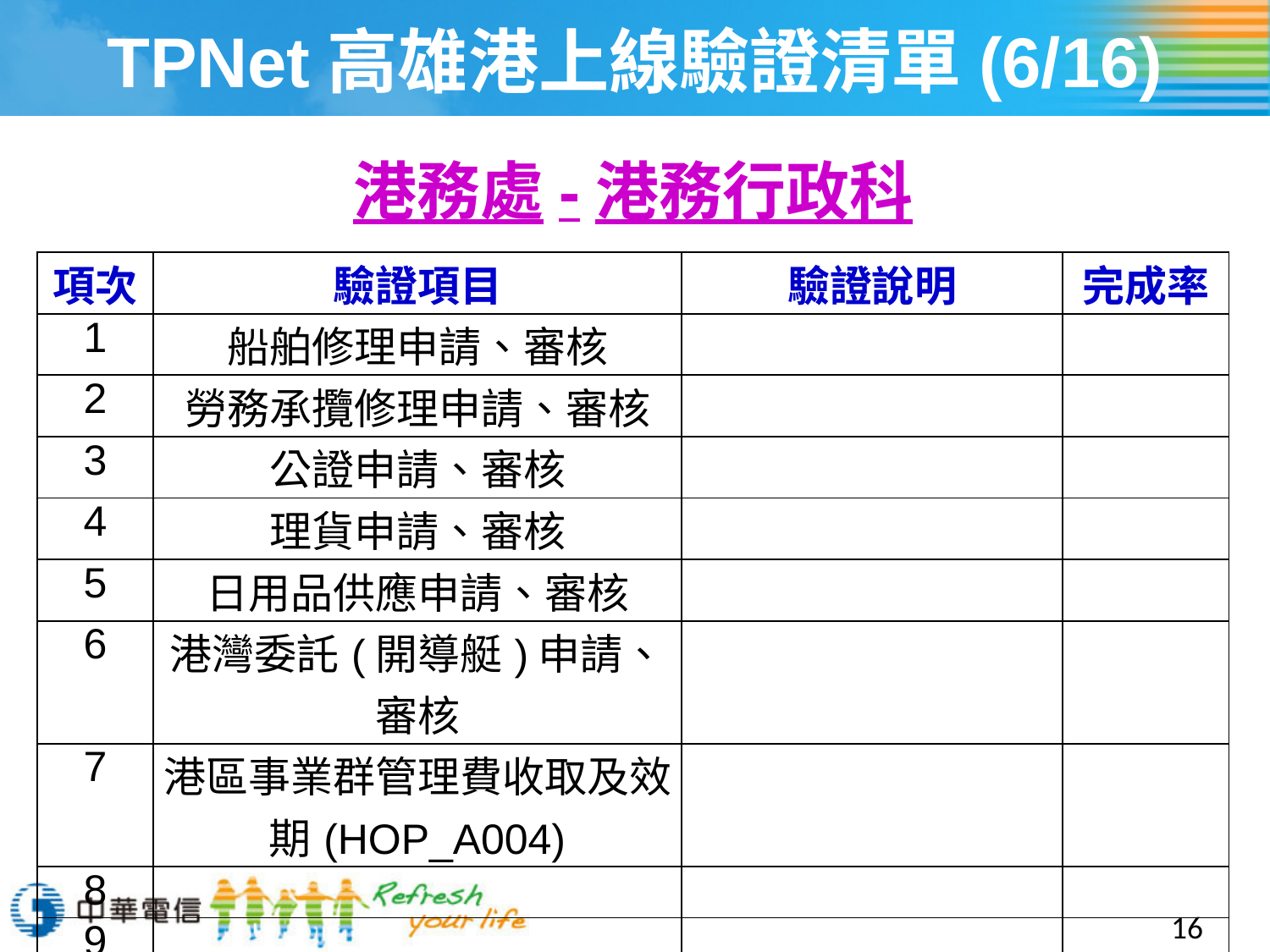

# TPNet高雄港上線驗證清單(6/16)
港務處-港務行政科
| 項次 | 驗證項目 | 驗證說明 | 完成率 |
| --- | --- | --- | --- |
| 1 | 船舶修理申請、審核 |  |  |
| 2 | 勞務承攬修理申請、審核 |  |  |
| 3 | 公證申請、審核 |  |  |
| 4 | 理貨申請、審核 |  |  |
| 5 | 日用品供應申請、審核 |  |  |
| 6 | 港灣委託(開導艇)申請、審核 |  |  |
| 7 | 港區事業群管理費收取及效期(HOP\_A004) |  |  |
| 8 |  |  |  |
| 9 |  |  |  |